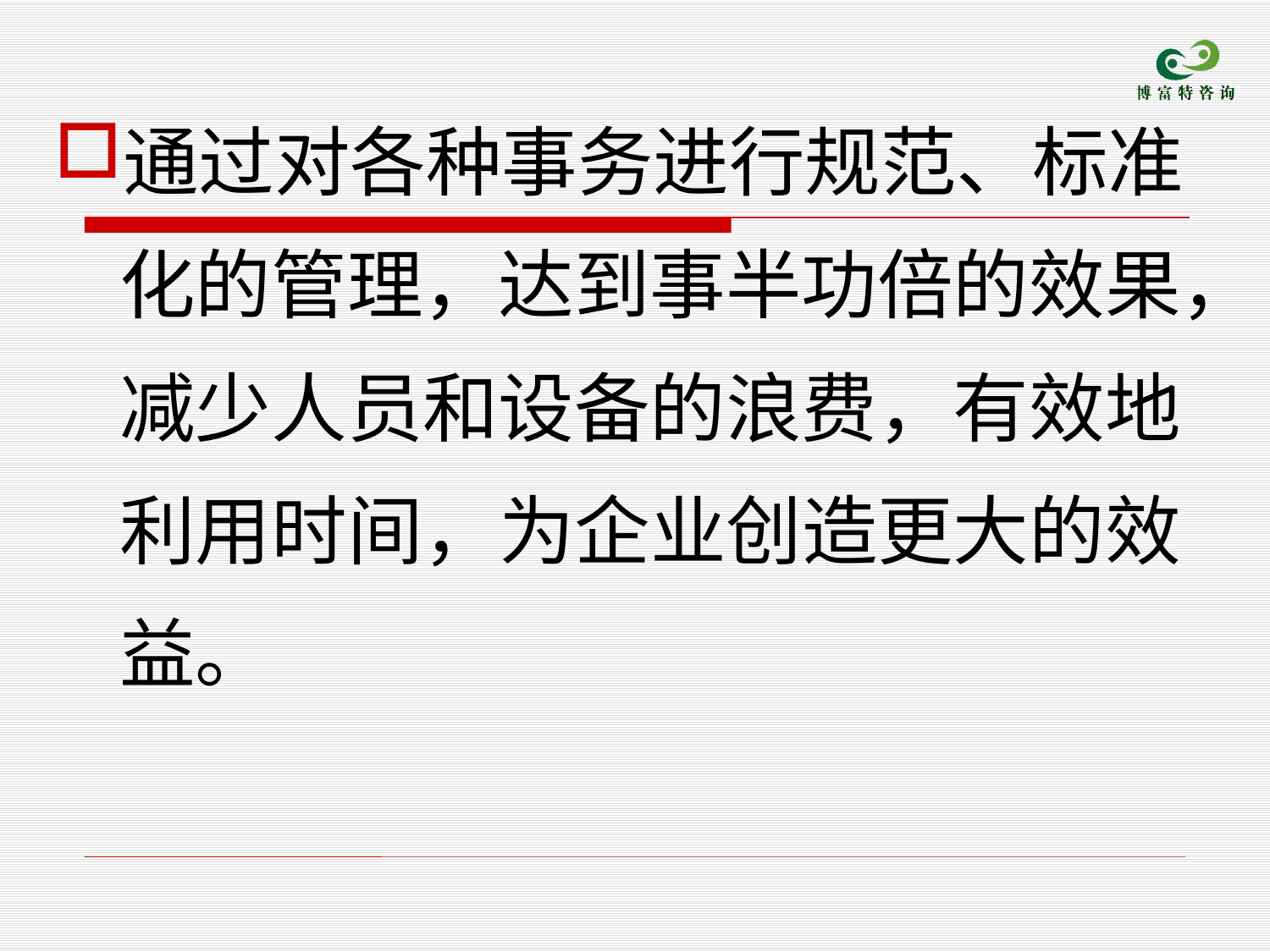

通过对各种事务进行规范、标准化的管理，达到事半功倍的效果，减少人员和设备的浪费，有效地利用时间，为企业创造更大的效益。
540